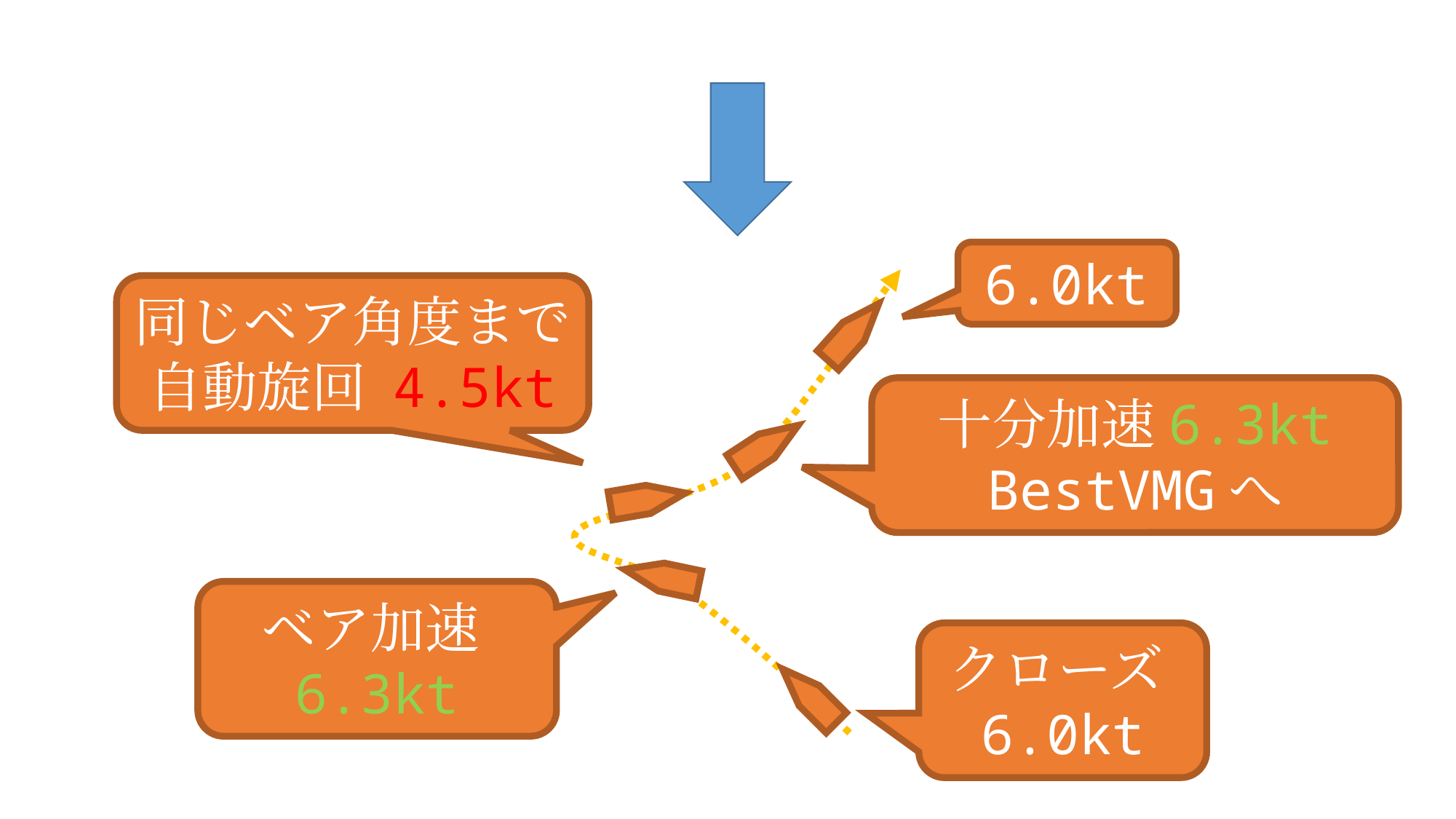

6.0kt

同じベア角度まで自動旋回 4.5kt

十分加速6.3kt
BestVMGへ

ベア加速6.3kt
クローズ6.0kt